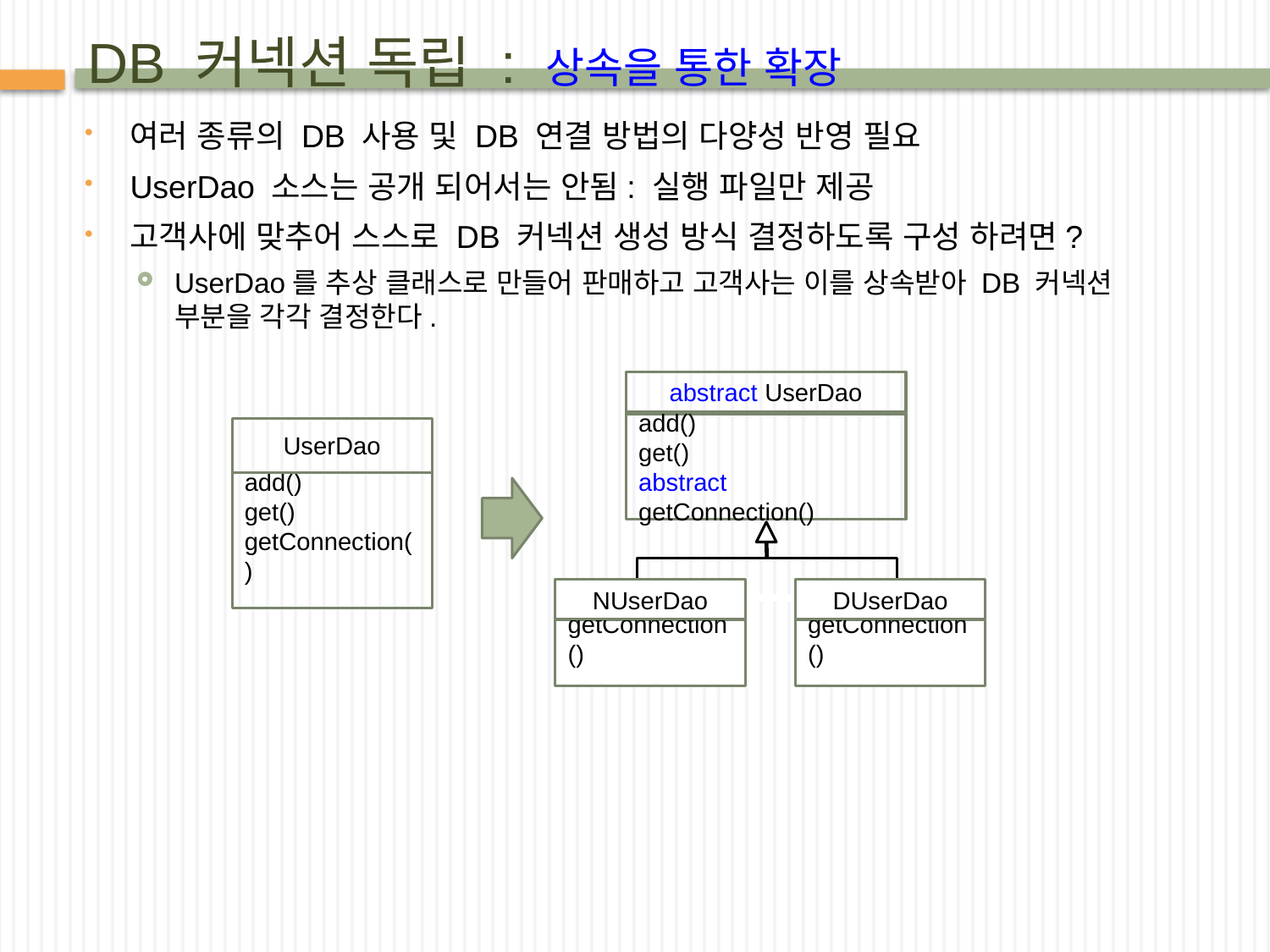

# DB 커넥션 독립 : 상속을 통한 확장
여러 종류의 DB 사용 및 DB 연결 방법의 다양성 반영 필요
UserDao 소스는 공개 되어서는 안됨: 실행 파일만 제공
고객사에 맞추어 스스로 DB 커넥션 생성 방식 결정하도록 구성 하려면?
UserDao를 추상 클래스로 만들어 판매하고 고객사는 이를 상속받아 DB 커넥션 부분을 각각 결정한다.
abstract UserDao
add()
get()
abstract getConnection()
UserDao
add()
get()
getConnection()

NUserDao
getConnection()

DUserDao
getConnection()